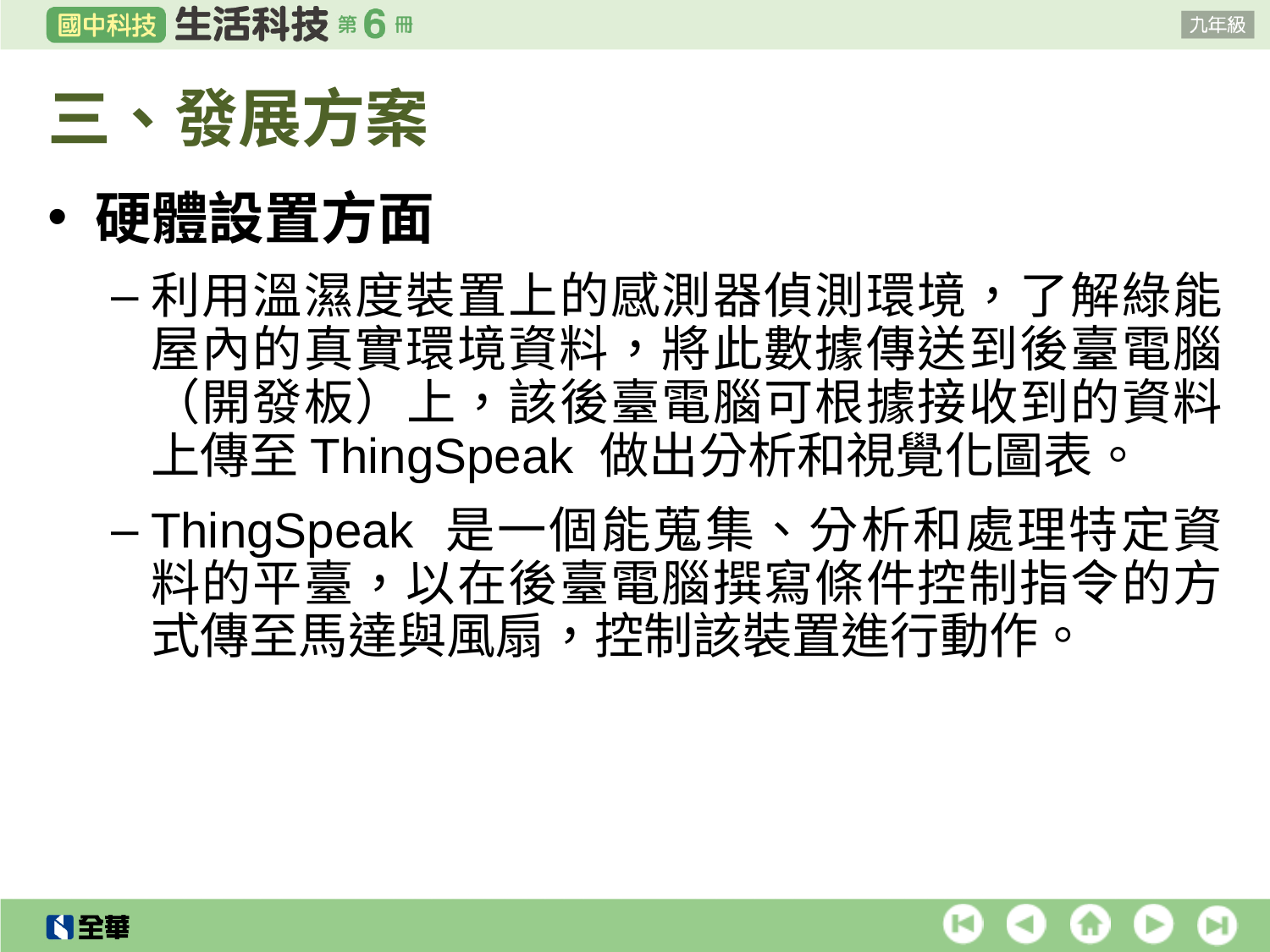

# 三、發展方案
硬體設置方面
利用溫濕度裝置上的感測器偵測環境，了解綠能屋內的真實環境資料，將此數據傳送到後臺電腦（開發板）上，該後臺電腦可根據接收到的資料上傳至ThingSpeak 做出分析和視覺化圖表。
ThingSpeak 是一個能蒐集、分析和處理特定資料的平臺，以在後臺電腦撰寫條件控制指令的方式傳至馬達與風扇，控制該裝置進行動作。